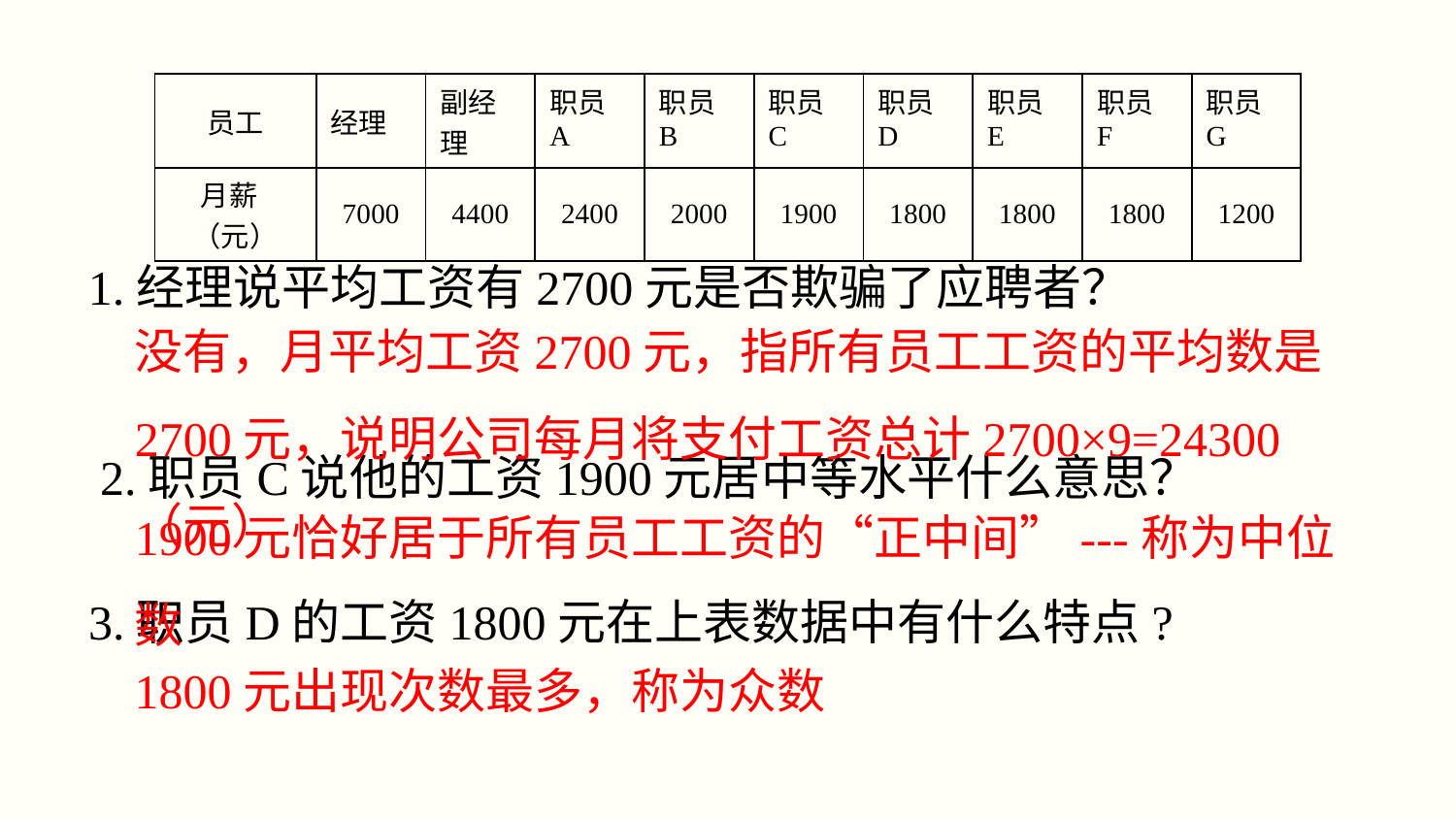

| 员工 | 经理 | 副经理 | 职员A | 职员B | 职员C | 职员D | 职员E | 职员F | 职员G |
| --- | --- | --- | --- | --- | --- | --- | --- | --- | --- |
| 月薪 （元） | 7000 | 4400 | 2400 | 2000 | 1900 | 1800 | 1800 | 1800 | 1200 |
1.经理说平均工资有2700元是否欺骗了应聘者？
没有，月平均工资2700元，指所有员工工资的平均数是2700元，说明公司每月将支付工资总计2700×9=24300（元）
2.职员C说他的工资1900元居中等水平什么意思？
1900元恰好居于所有员工工资的“正中间”---称为中位数

3.职员D的工资1800元在上表数据中有什么特点?
1800元出现次数最多，称为众数